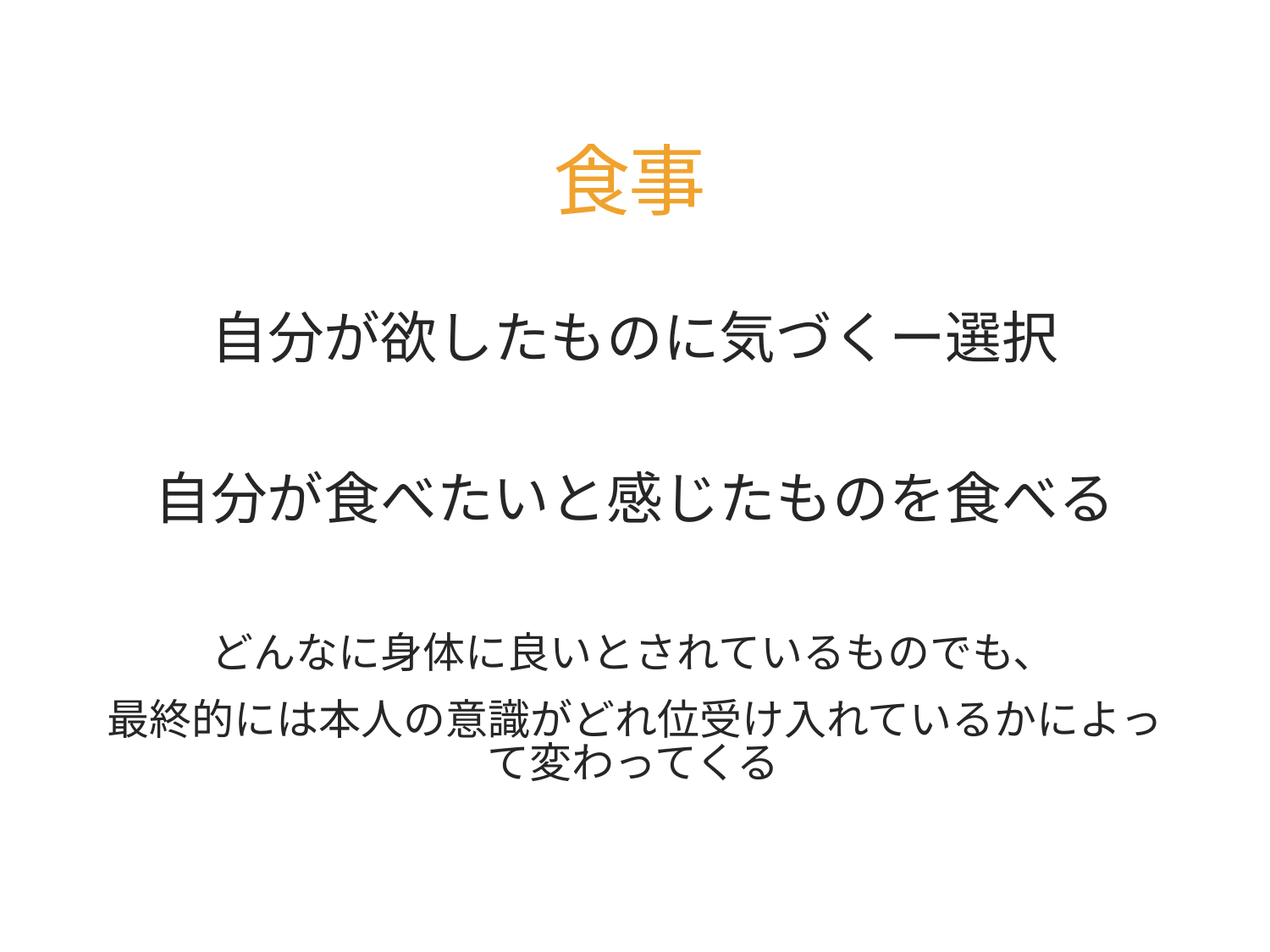

# 食事
自分が欲したものに気づくー選択

自分が食べたいと感じたものを食べる

どんなに身体に良いとされているものでも、
最終的には本人の意識がどれ位受け入れているかによって変わってくる